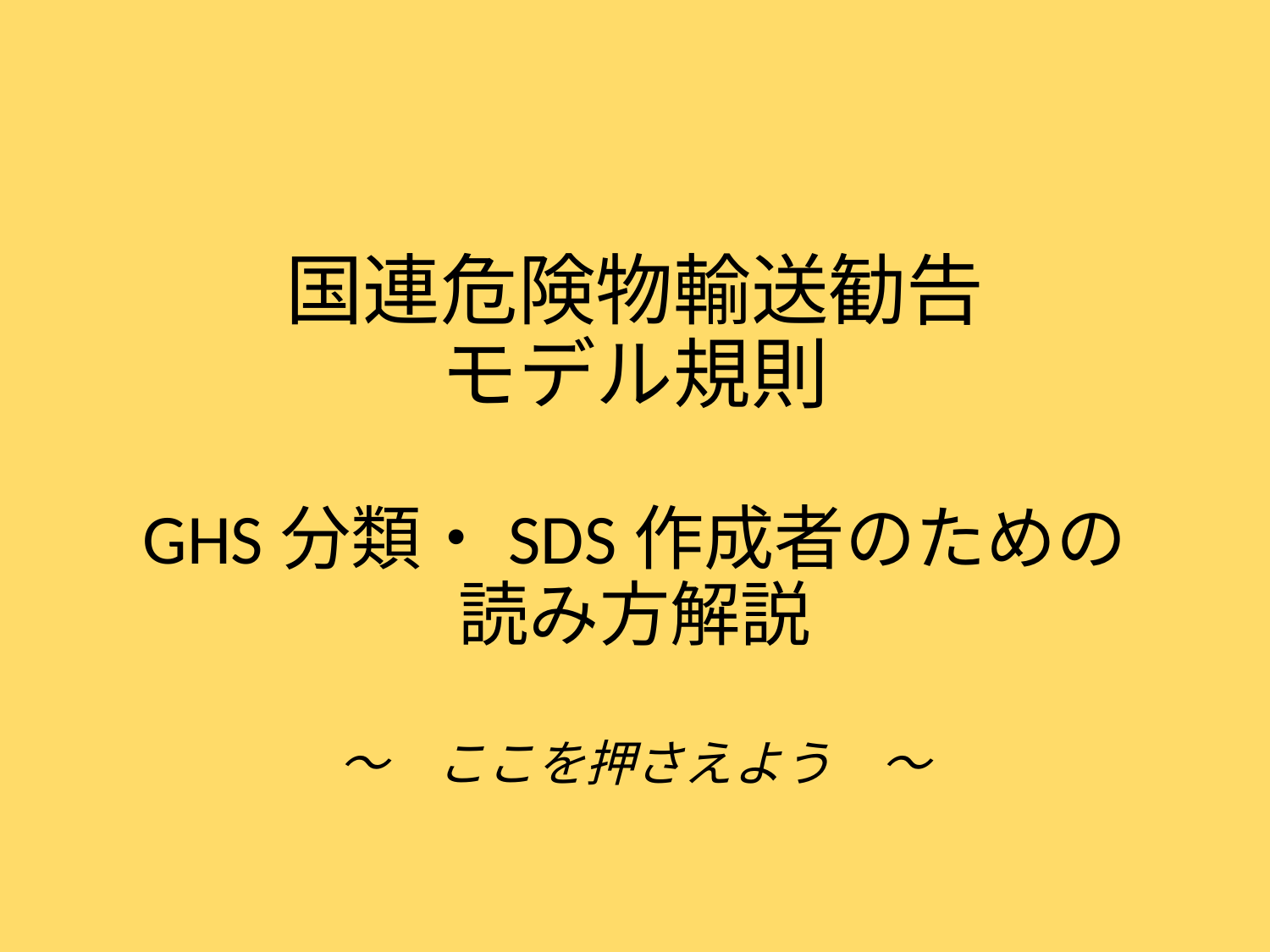

# 国連危険物輸送勧告 モデル規則 GHS分類・SDS作成者のための 読み方解説 ～　ここを押さえよう　～